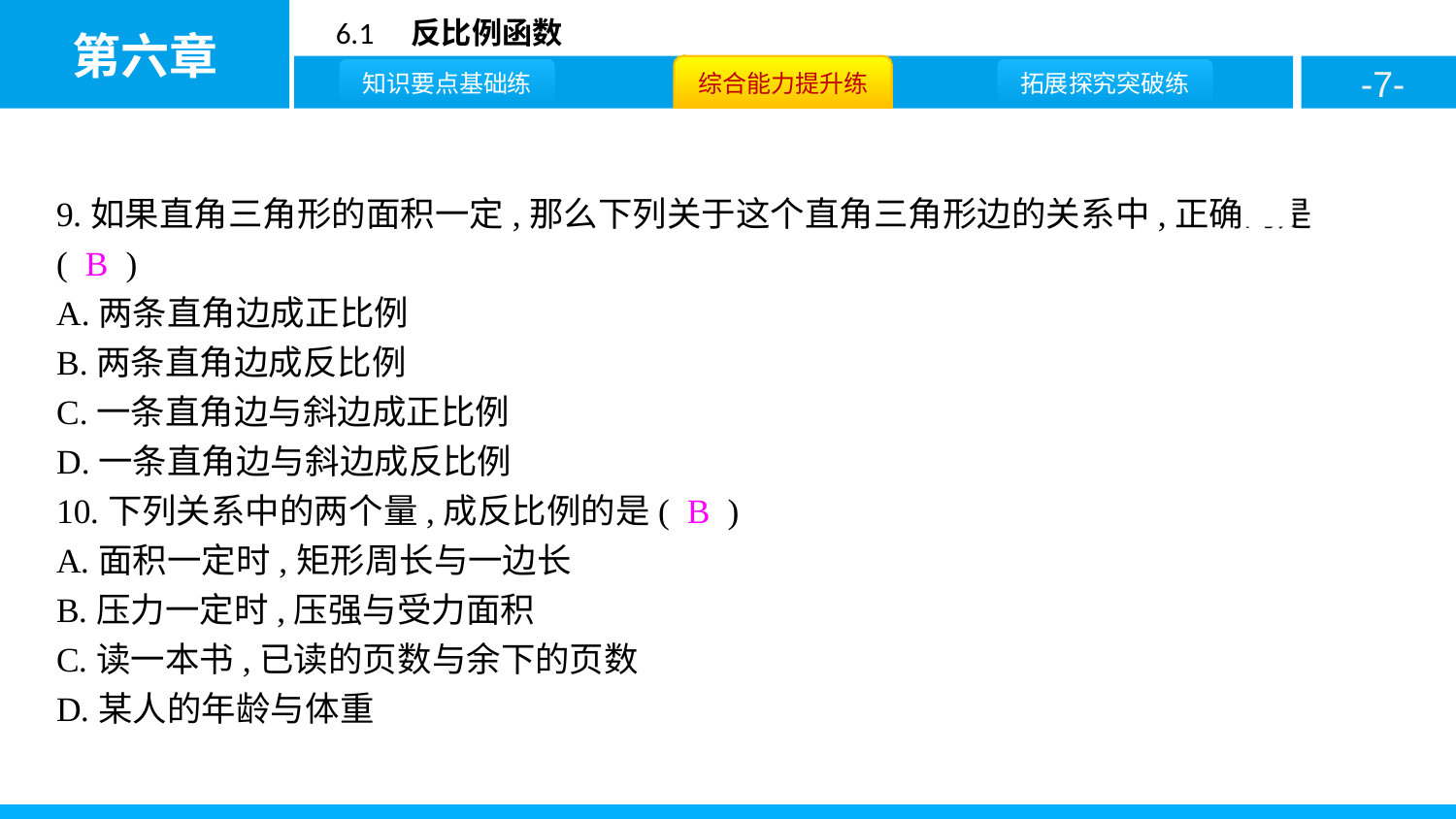

9.如果直角三角形的面积一定,那么下列关于这个直角三角形边的关系中,正确的是(  B  )
A.两条直角边成正比例
B.两条直角边成反比例
C.一条直角边与斜边成正比例
D.一条直角边与斜边成反比例
10.下列关系中的两个量,成反比例的是(  B  )
A.面积一定时,矩形周长与一边长
B.压力一定时,压强与受力面积
C.读一本书,已读的页数与余下的页数
D.某人的年龄与体重